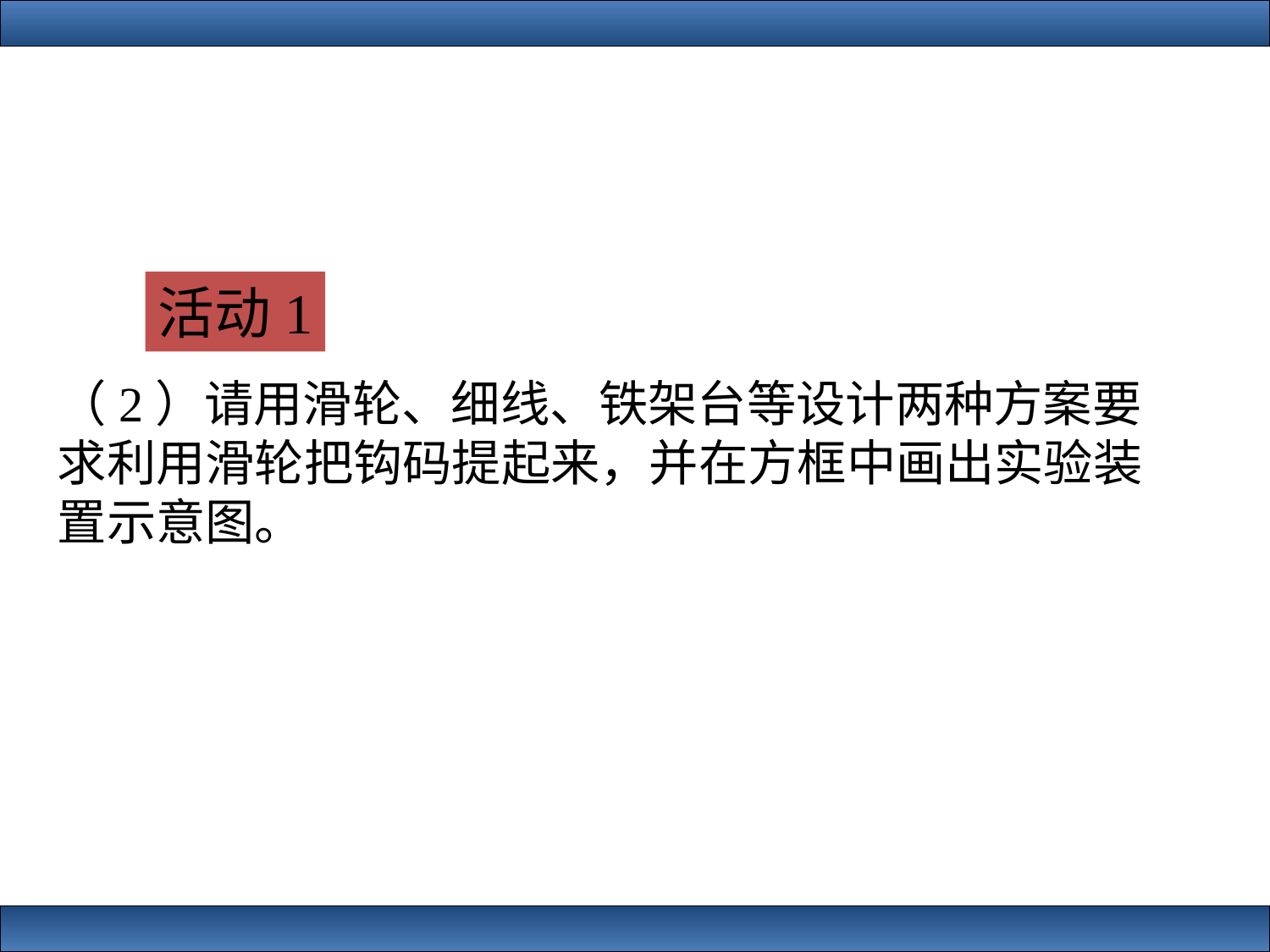

活动1
（2）请用滑轮、细线、铁架台等设计两种方案要求利用滑轮把钩码提起来，并在方框中画出实验装置示意图。